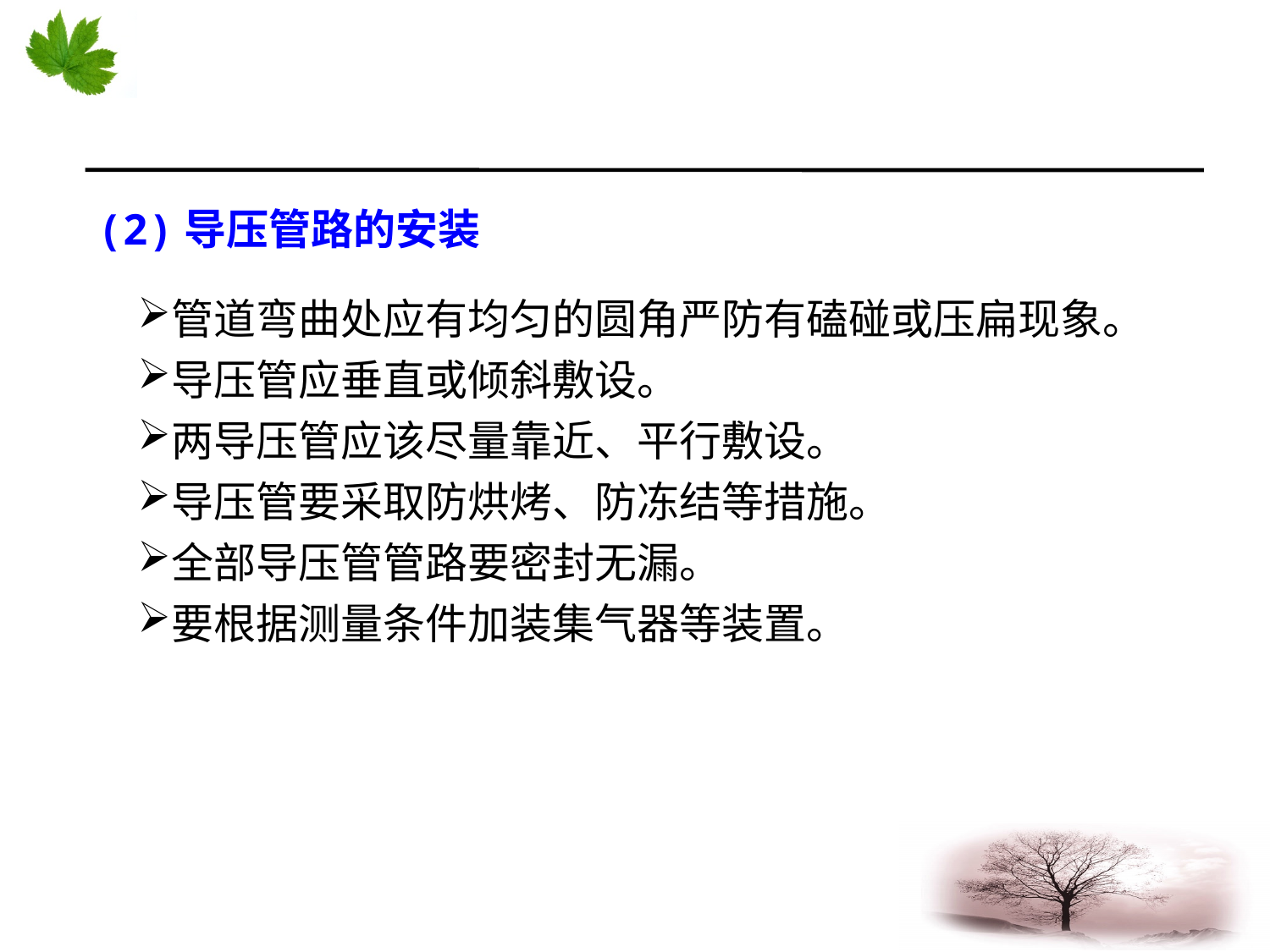

(2)导压管路的安装
管道弯曲处应有均匀的圆角严防有磕碰或压扁现象。
导压管应垂直或倾斜敷设。
两导压管应该尽量靠近、平行敷设。
导压管要采取防烘烤、防冻结等措施。
全部导压管管路要密封无漏。
要根据测量条件加装集气器等装置。